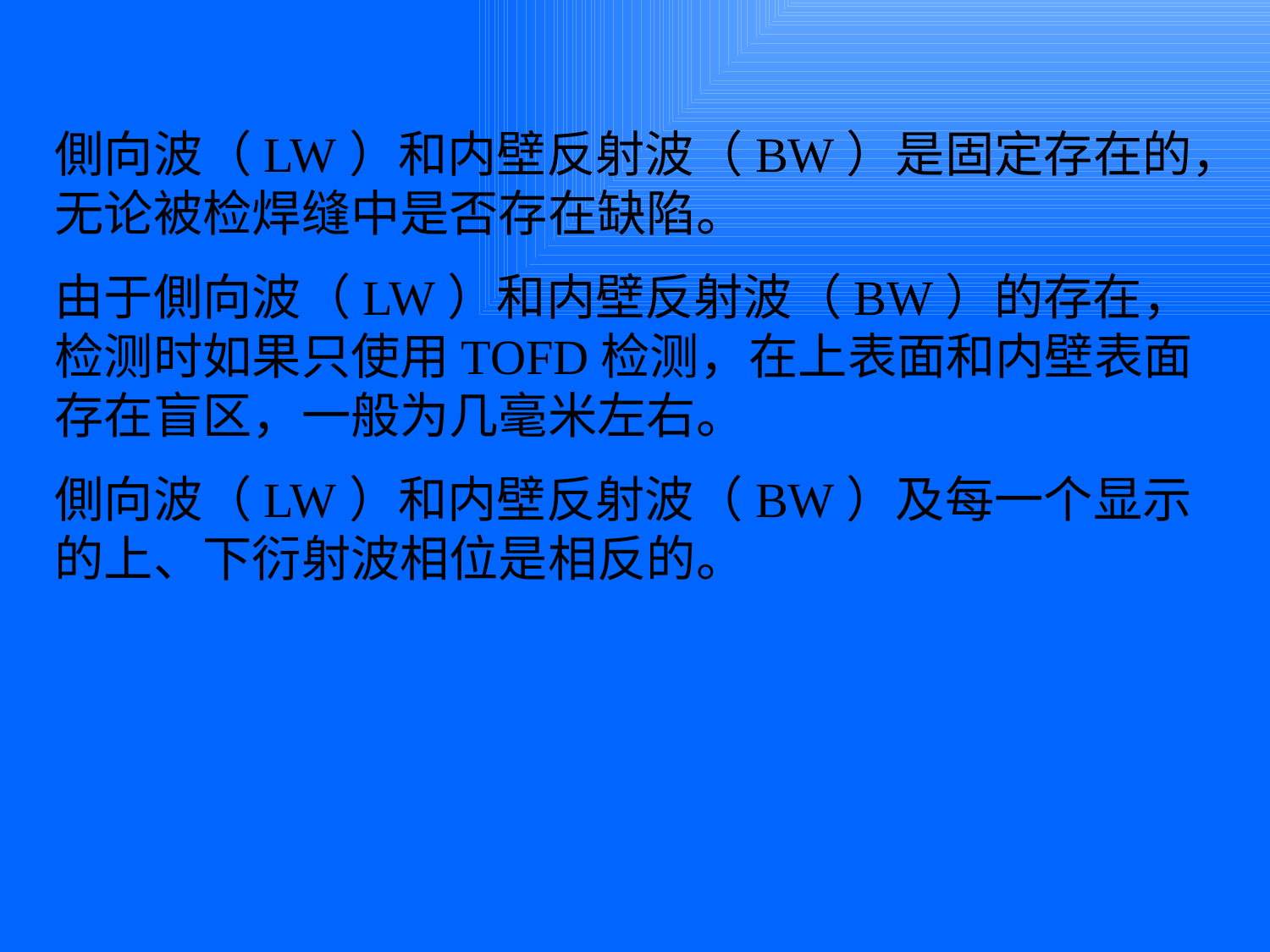

側向波（LW）和内壁反射波（BW）是固定存在的，无论被检焊缝中是否存在缺陷。
由于側向波（LW）和内壁反射波（BW）的存在，检测时如果只使用TOFD检测，在上表面和内壁表面存在盲区，一般为几毫米左右。
側向波（LW）和内壁反射波（BW）及每一个显示的上、下衍射波相位是相反的。